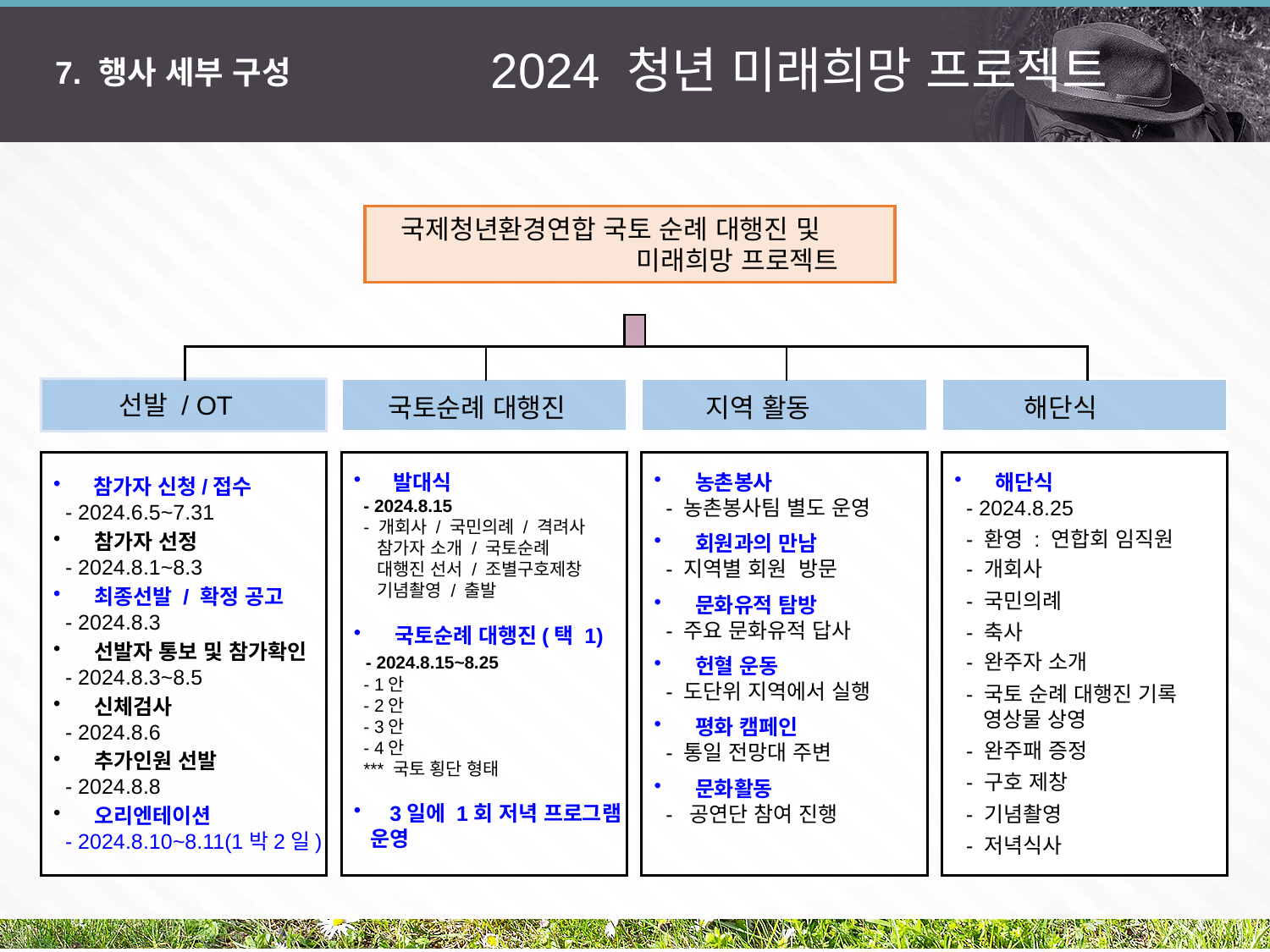

2024 청년 미래희망 프로젝트
7. 행사 세부 구성
  국제청년환경연합 국토 순례 대행진 및                                      미래희망 프로젝트

|  |  |  |
| --- | --- | --- |
        선발 / OT
   국토순례 대행진
     지역 활동
       해단식

 참가자 신청/접수
  - 2024.6.5~7.31

 참가자 선정
  - 2024.8.1~8.3

 최종선발 / 확정 공고
  - 2024.8.3

 선발자 통보 및 참가확인
  - 2024.8.3~8.5

 신체검사
  - 2024.8.6

 추가인원 선발
  - 2024.8.8

 오리엔테이션
  - 2024.8.10~8.11(1박2일)

 발대식
  - 2024.8.15
  - 개회사 / 국민의례 / 격려사
    참가자 소개 / 국토순례
    대행진 선서 / 조별구호제창
    기념촬영 / 출발

 국토순례 대행진(택 1)
  - 2024.8.15~8.25
  - 1안
  - 2안
  - 3안
  - 4안
  *** 국토 횡단 형태

 3일에 1회 저녁 프로그램
  운영

 농촌봉사
  - 농촌봉사팀 별도 운영

 회원과의 만남
  - 지역별 회원  방문

 문화유적 탐방
  - 주요 문화유적 답사

 헌혈 운동
  - 도단위 지역에서 실행

 평화 캠페인
  - 통일 전망대 주변

 문화활동
  -  공연단 참여 진행

 해단식
  - 2024.8.25

  - 환영 : 연합회 임직원

  - 개회사

  - 국민의례

  - 축사

  - 완주자 소개

  - 국토 순례 대행진 기록
    영상물 상영

  - 완주패 증정

  - 구호 제창

  - 기념촬영

  - 저녁식사